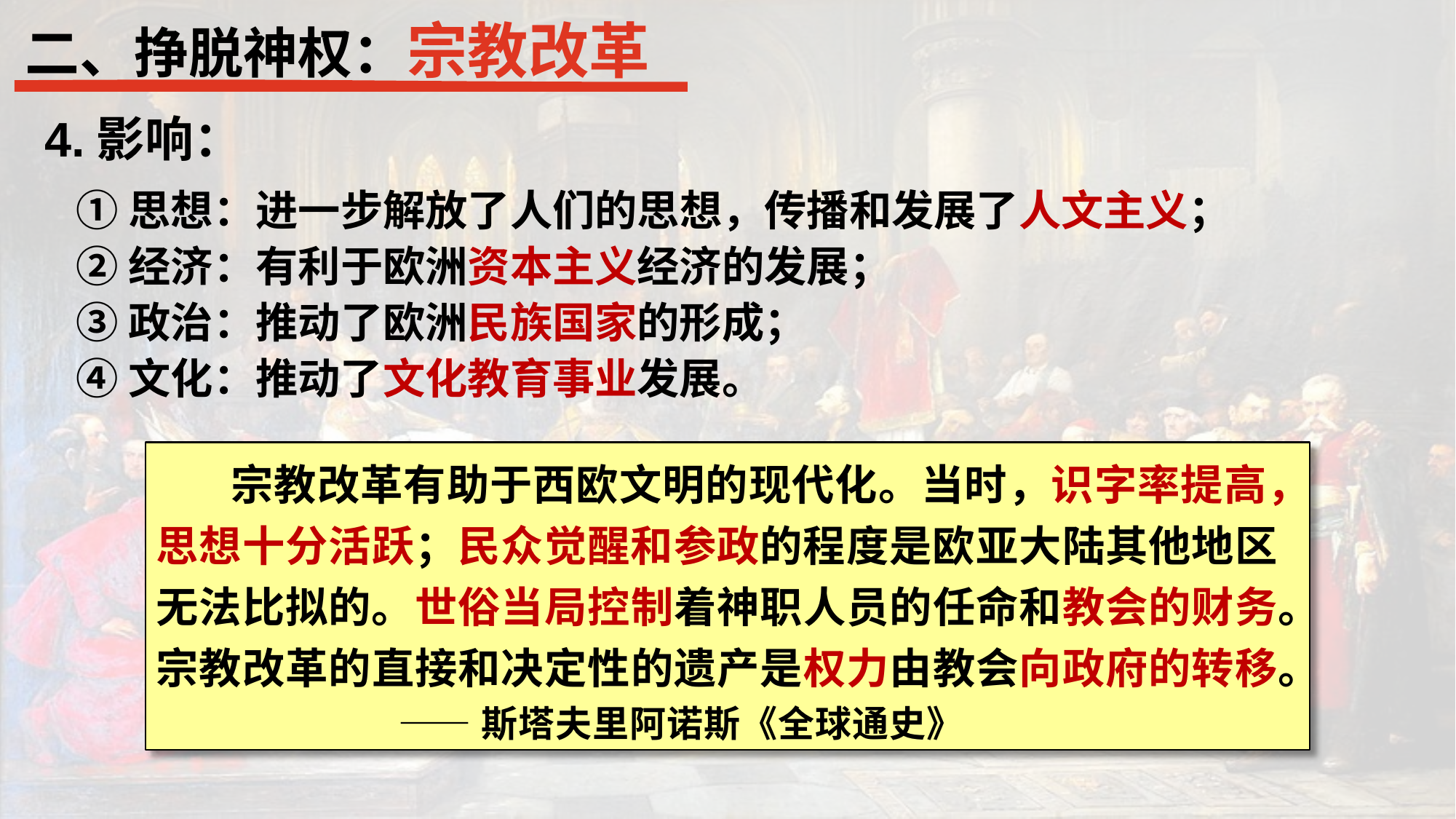

二、挣脱神权：宗教改革

4.影响：
①思想：进一步解放了人们的思想，传播和发展了人文主义；
②经济：有利于欧洲资本主义经济的发展；
③政治：推动了欧洲民族国家的形成；
④文化：推动了文化教育事业发展。
 宗教改革有助于西欧文明的现代化。当时，识字率提高，思想十分活跃；民众觉醒和参政的程度是欧亚大陆其他地区无法比拟的。世俗当局控制着神职人员的任命和教会的财务。宗教改革的直接和决定性的遗产是权力由教会向政府的转移。
                     ——斯塔夫里阿诺斯《全球通史》